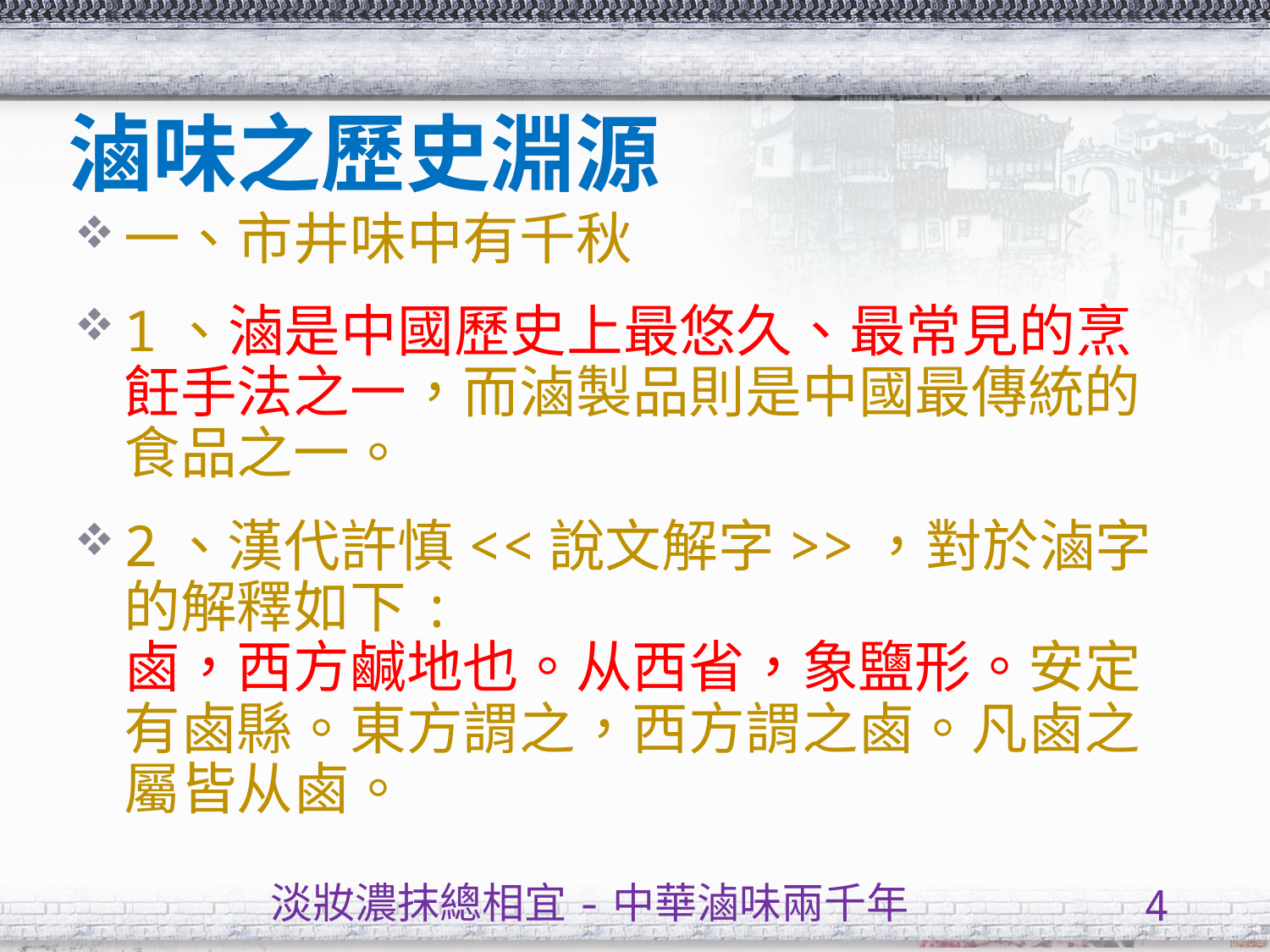

# 滷味之歷史淵源
一、市井味中有千秋
1、滷是中國歷史上最悠久、最常見的烹飪手法之一，而滷製品則是中國最傳統的食品之一。
2、漢代許慎<<說文解字>>，對於滷字的解釋如下:
鹵，西方鹹地也。从西省，象鹽形。安定有鹵縣。東方謂之，西方謂之鹵。凡鹵之屬皆从鹵。
淡妝濃抹總相宜-中華滷味兩千年
4